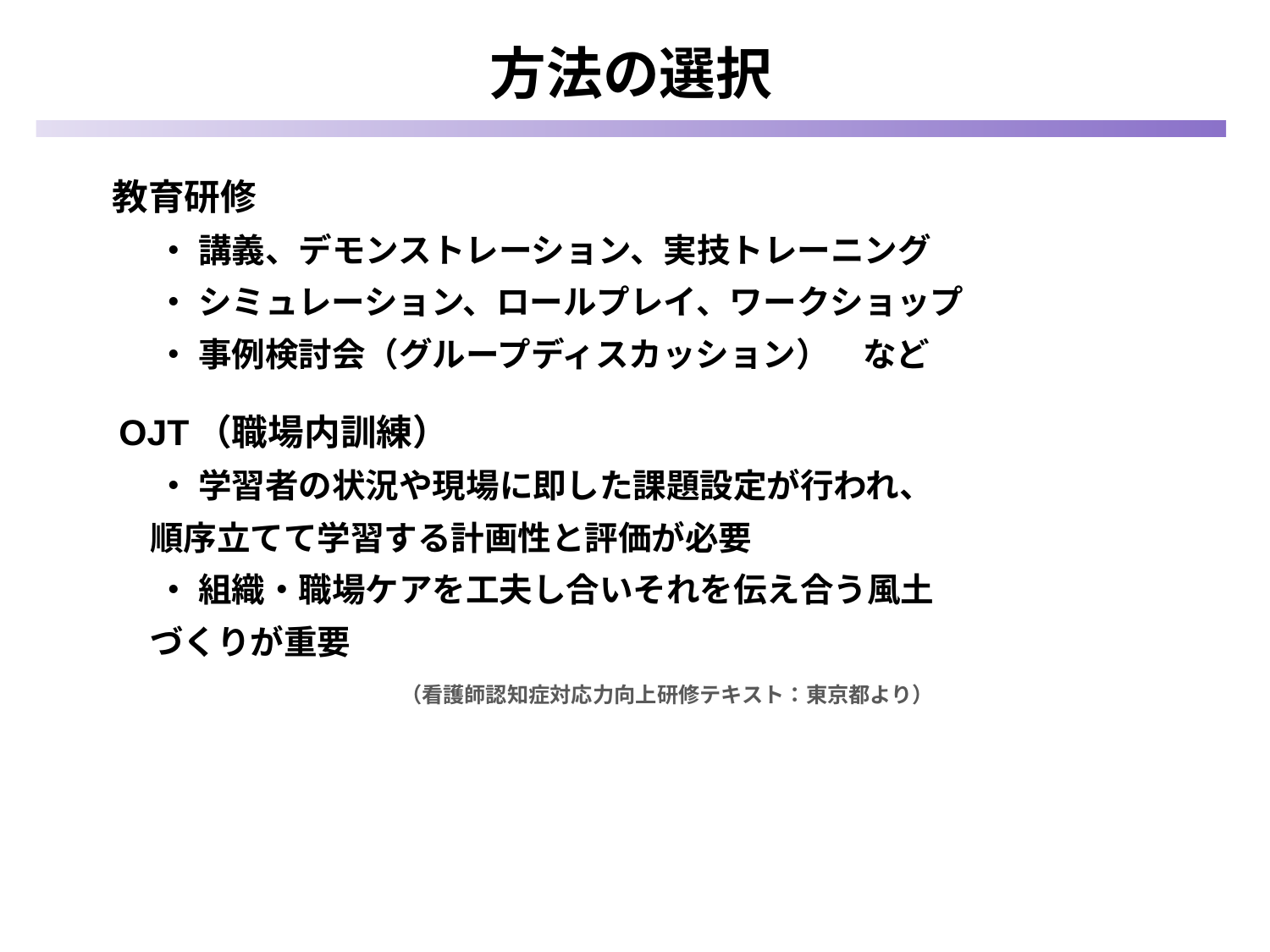

# 方法の選択

　 教育研修
　　   ・ 講義、デモンストレーション、実技トレーニング
　　   ・ シミュレーション、ロールプレイ、ワークショップ
　　   ・ 事例検討会（グループディスカッション）　など
　 OJT（職場内訓練）
　　   ・ 学習者の状況や現場に即した課題設定が行われ、
          順序立てて学習する計画性と評価が必要
　　   ・ 組織・職場ケアを工夫し合いそれを伝え合う風土
          づくりが重要
　　　　　　　                     （看護師認知症対応力向上研修テキスト：東京都より）